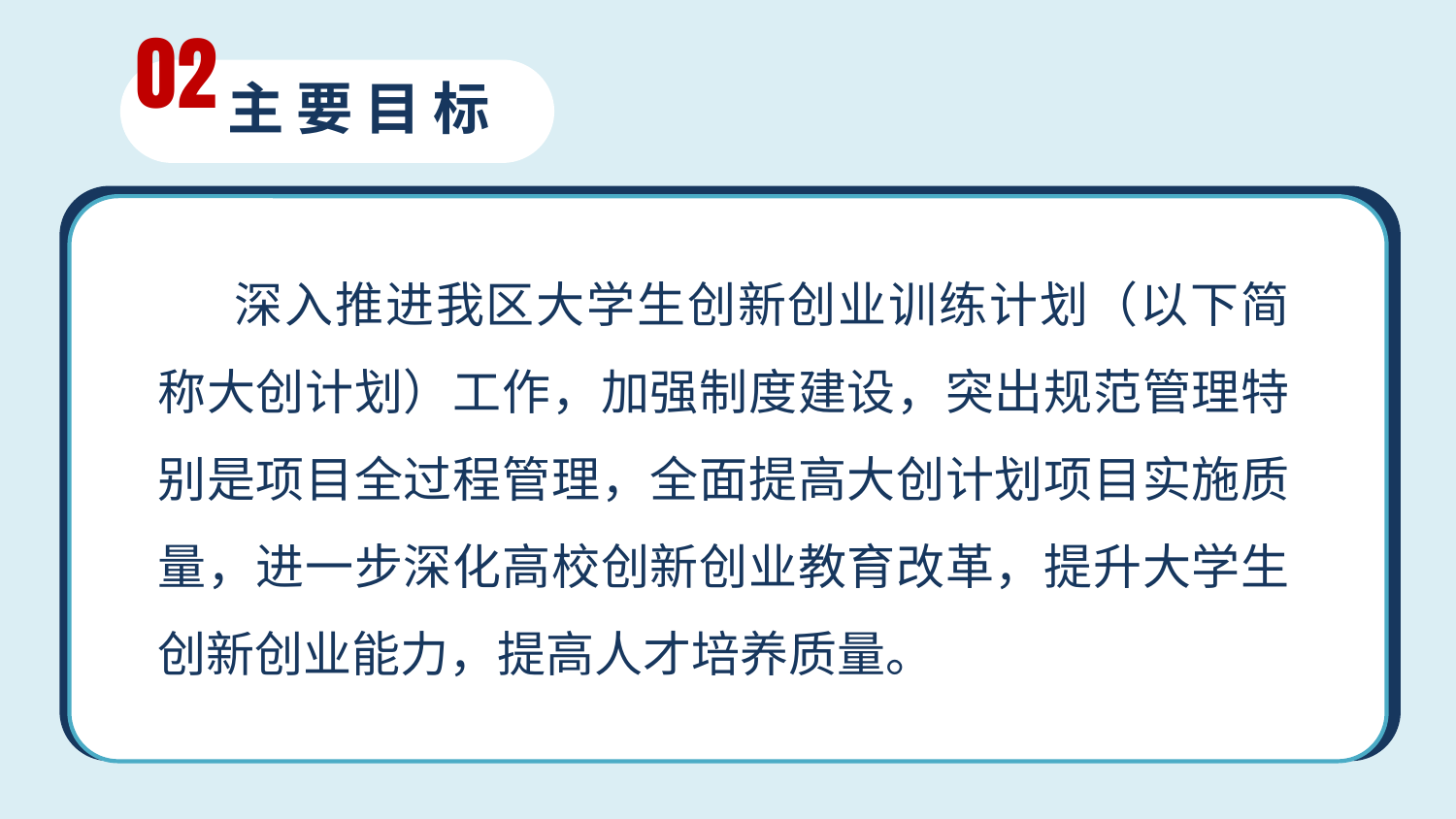

02

主要目标

     深入推进我区大学生创新创业训练计划（以下简称大创计划）工作，加强制度建设，突出规范管理特别是项目全过程管理，全面提高大创计划项目实施质量，进一步深化高校创新创业教育改革，提升大学生创新创业能力，提高人才培养质量。